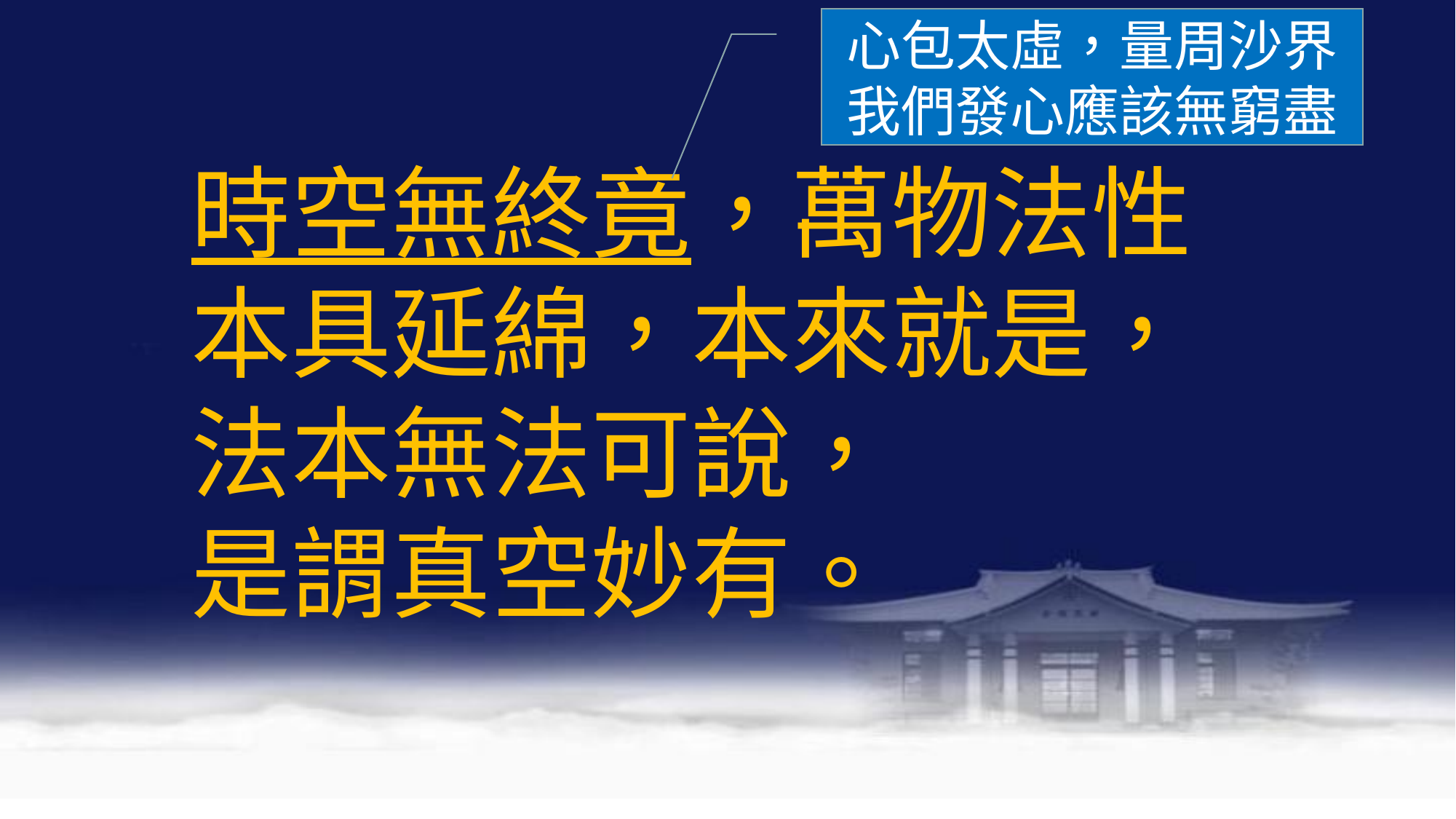

心包太虛，量周沙界
我們發心應該無窮盡
時空無終竟，萬物法性本具延綿，本來就是，法本無法可說，
是謂真空妙有。